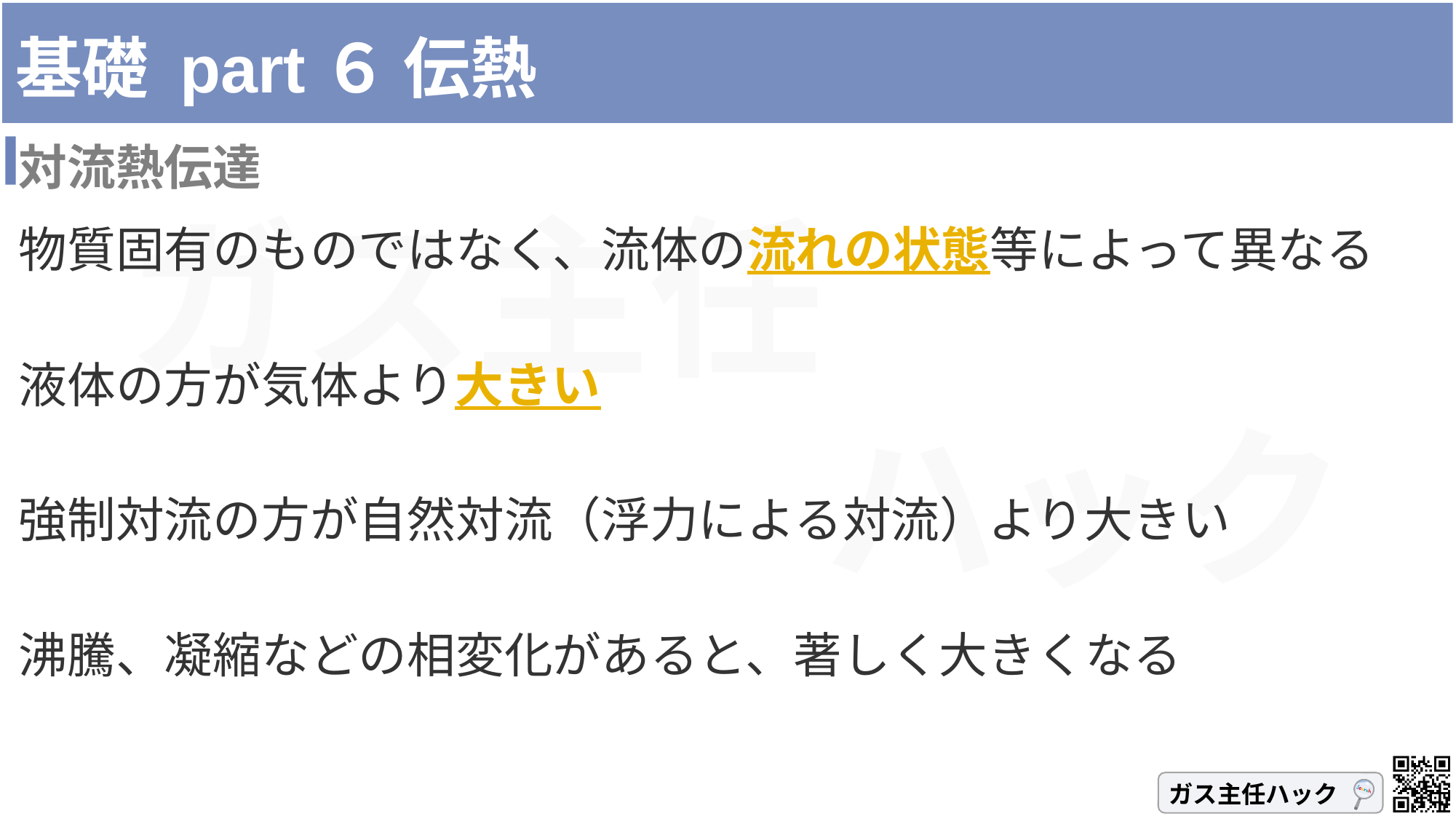

基礎 part６ 伝熱
対流熱伝達

物質固有のものではなく、流体の流れの状態等によって異なる

液体の方が気体より大きい

強制対流の方が自然対流（浮力による対流）より大きい

沸騰、凝縮などの相変化があると、著しく大きくなる